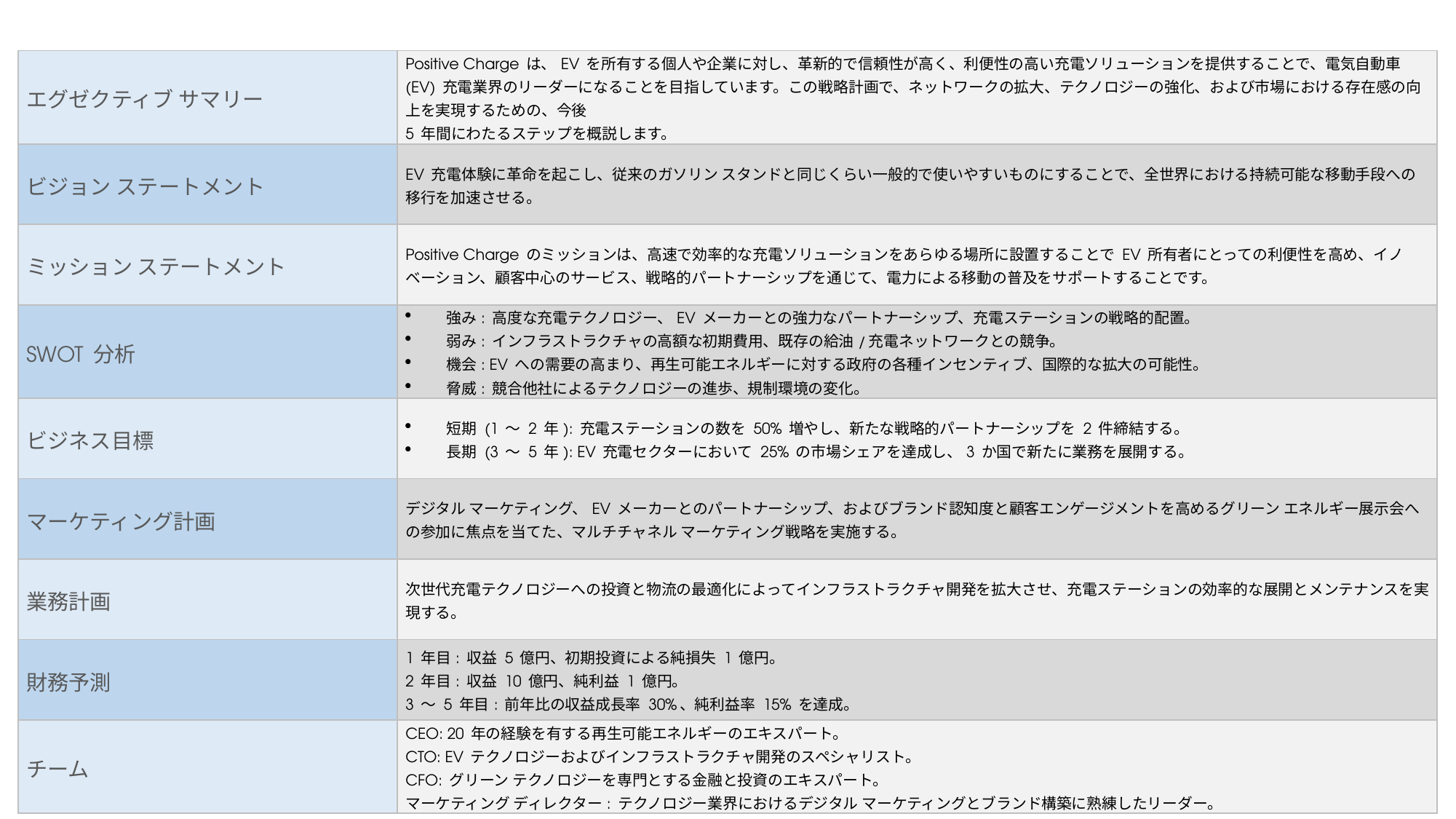

| エグゼクティブ サマリー | Positive Charge は、EV を所有する個人や企業に対し、革新的で信頼性が高く、利便性の高い充電ソリューションを提供することで、電気自動車 (EV) 充電業界のリーダーになることを目指しています。この戦略計画で、ネットワークの拡大、テクノロジーの強化、および市場における存在感の向上を実現するための、今後 5 年間にわたるステップを概説します。 |
| --- | --- |
| ビジョン ステートメント | EV 充電体験に革命を起こし、従来のガソリン スタンドと同じくらい一般的で使いやすいものにすることで、全世界における持続可能な移動手段への移行を加速させる。 |
| ミッション ステートメント | Positive Charge のミッションは、高速で効率的な充電ソリューションをあらゆる場所に設置することで EV 所有者にとっての利便性を高め、イノベーション、顧客中心のサービス、戦略的パートナーシップを通じて、電力による移動の普及をサポートすることです。 |
| SWOT 分析 | 強み: 高度な充電テクノロジー、EV メーカーとの強力なパートナーシップ、充電ステーションの戦略的配置。 弱み: インフラストラクチャの高額な初期費用、既存の給油/充電ネットワークとの競争。 機会: EV への需要の高まり、再生可能エネルギーに対する政府の各種インセンティブ、国際的な拡大の可能性。 脅威: 競合他社によるテクノロジーの進歩、規制環境の変化。 |
| ビジネス目標 | 短期 (1 ～ 2 年): 充電ステーションの数を 50% 増やし、新たな戦略的パートナーシップを 2 件締結する。 長期 (3 ～ 5 年): EV 充電セクターにおいて 25% の市場シェアを達成し、3 か国で新たに業務を展開する。 |
| マーケティング計画 | デジタル マーケティング、EV メーカーとのパートナーシップ、およびブランド認知度と顧客エンゲージメントを高めるグリーン エネルギー展示会への参加に焦点を当てた、マルチチャネル マーケティング戦略を実施する。 |
| 業務計画 | 次世代充電テクノロジーへの投資と物流の最適化によってインフラストラクチャ開発を拡大させ、充電ステーションの効率的な展開とメンテナンスを実現する。 |
| 財務予測 | 1 年目: 収益 5 億円、初期投資による純損失 1 億円。 2 年目: 収益 10 億円、純利益 1 億円。 3 ～ 5 年目: 前年比の収益成長率 30%、純利益率 15% を達成。 |
| チーム | CEO: 20 年の経験を有する再生可能エネルギーのエキスパート。 CTO: EV テクノロジーおよびインフラストラクチャ開発のスペシャリスト。 CFO: グリーン テクノロジーを専門とする金融と投資のエキスパート。 マーケティング ディレクター: テクノロジー業界におけるデジタル マーケティングとブランド構築に熟練したリーダー。 |